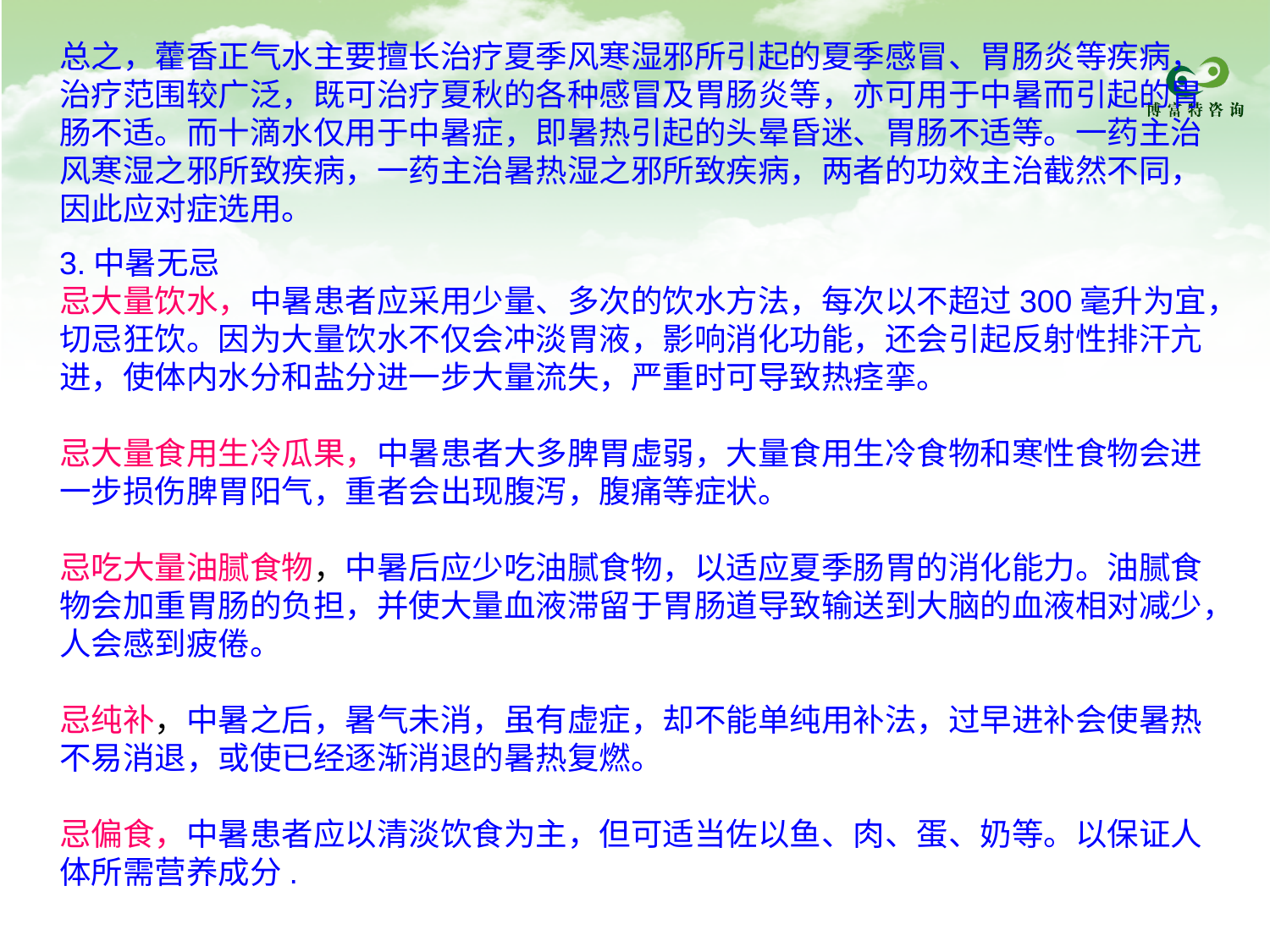

总之，藿香正气水主要擅长治疗夏季风寒湿邪所引起的夏季感冒、胃肠炎等疾病，治疗范围较广泛，既可治疗夏秋的各种感冒及胃肠炎等，亦可用于中暑而引起的胃肠不适。而十滴水仅用于中暑症，即暑热引起的头晕昏迷、胃肠不适等。一药主治风寒湿之邪所致疾病，一药主治暑热湿之邪所致疾病，两者的功效主治截然不同，因此应对症选用。

3.中暑无忌
忌大量饮水，中暑患者应采用少量、多次的饮水方法，每次以不超过300毫升为宜，切忌狂饮。因为大量饮水不仅会冲淡胃液，影响消化功能，还会引起反射性排汗亢进，使体内水分和盐分进一步大量流失，严重时可导致热痉挛。

忌大量食用生冷瓜果，中暑患者大多脾胃虚弱，大量食用生冷食物和寒性食物会进一步损伤脾胃阳气，重者会出现腹泻，腹痛等症状。

忌吃大量油腻食物，中暑后应少吃油腻食物，以适应夏季肠胃的消化能力。油腻食物会加重胃肠的负担，并使大量血液滞留于胃肠道导致输送到大脑的血液相对减少，人会感到疲倦。

忌纯补，中暑之后，暑气未消，虽有虚症，却不能单纯用补法，过早进补会使暑热不易消退，或使已经逐渐消退的暑热复燃。

忌偏食，中暑患者应以清淡饮食为主，但可适当佐以鱼、肉、蛋、奶等。以保证人体所需营养成分.